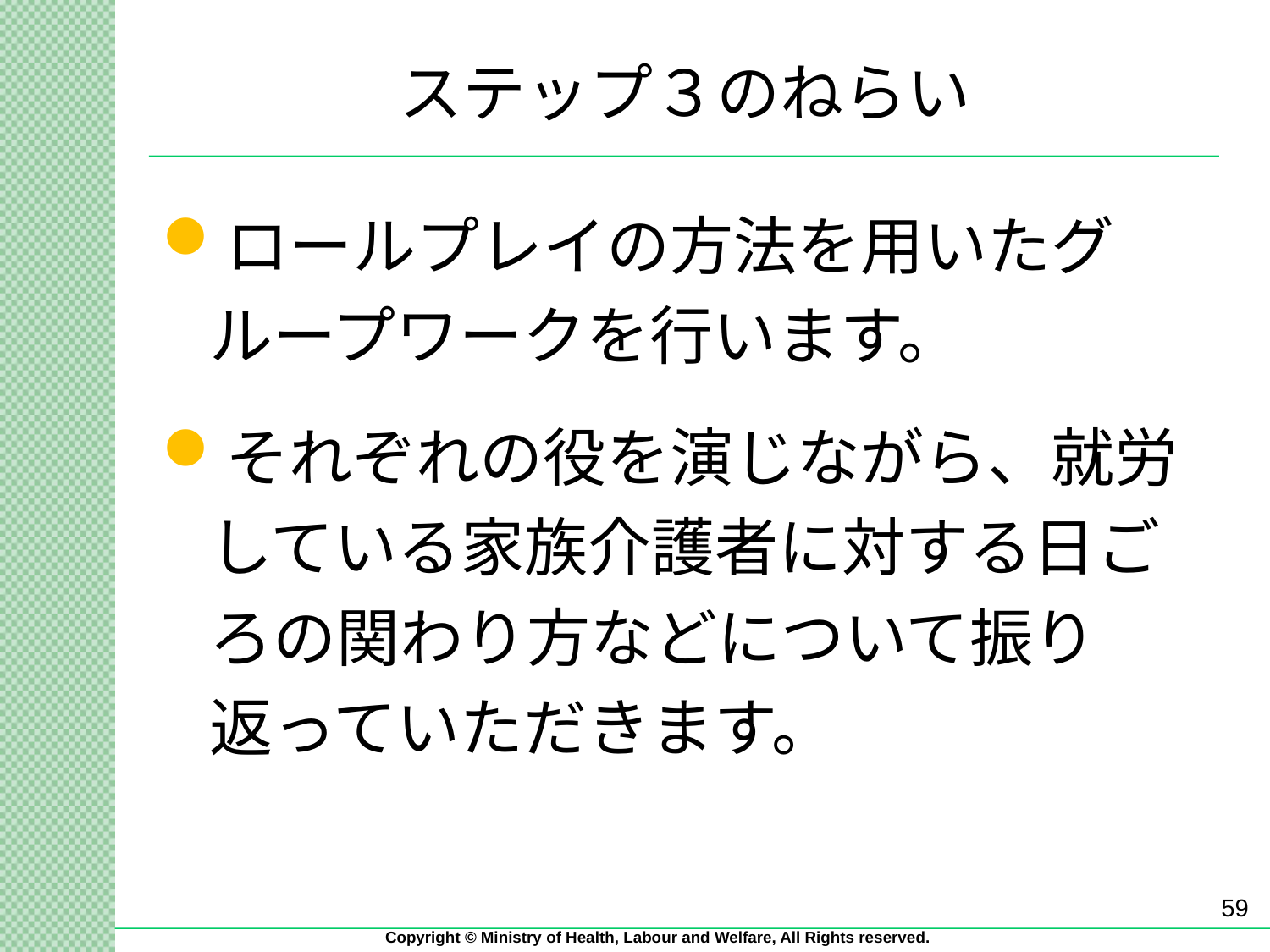

# ステップ３のねらい
ロールプレイの方法を用いたグループワークを行います。
それぞれの役を演じながら、就労している家族介護者に対する日ごろの関わり方などについて振り返っていただきます。
59
Copyright © Ministry of Health, Labour and Welfare, All Rights reserved.